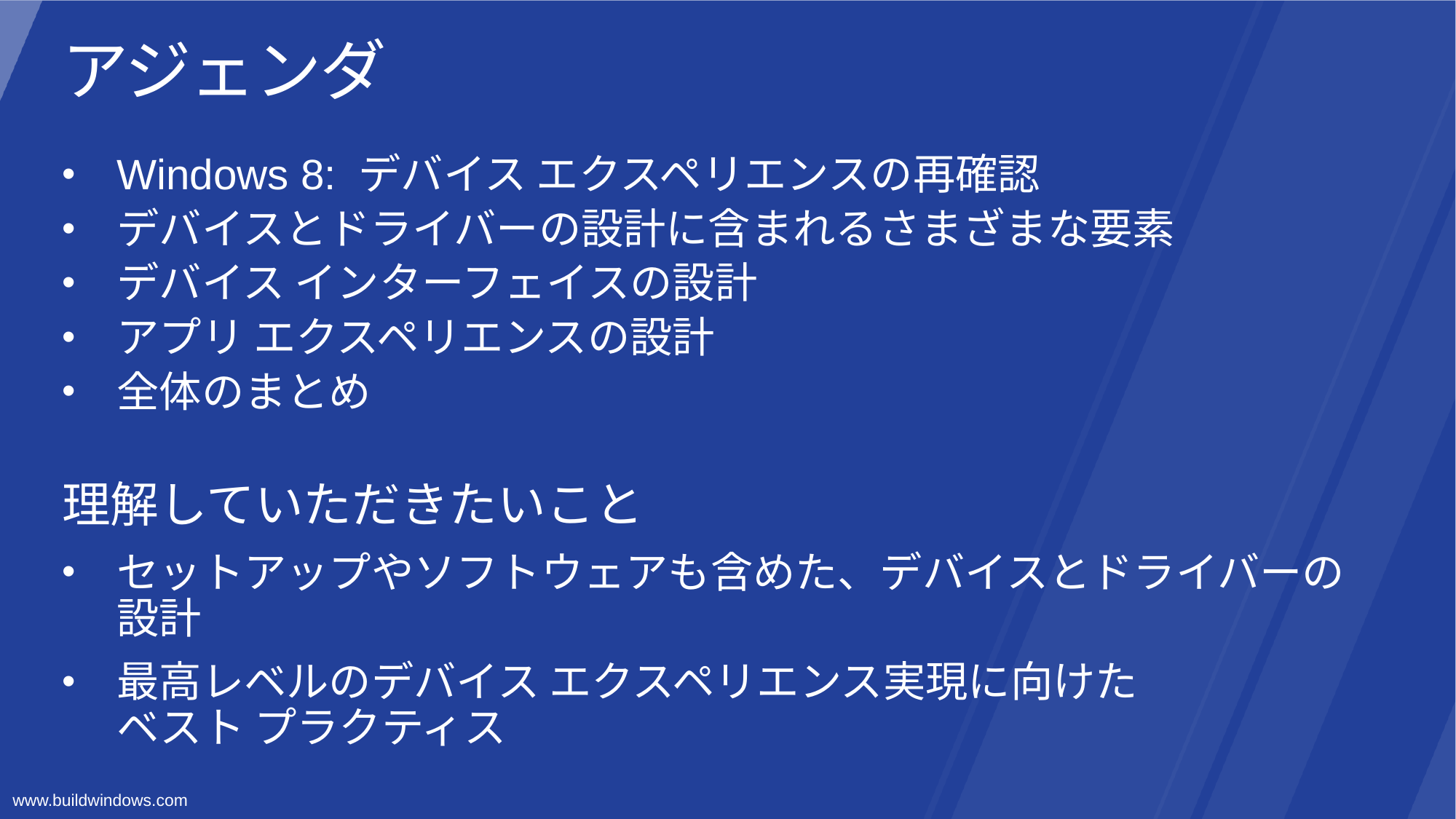

# アジェンダ
Windows 8: デバイス エクスペリエンスの再確認
デバイスとドライバーの設計に含まれるさまざまな要素
デバイス インターフェイスの設計
アプリ エクスペリエンスの設計
全体のまとめ

理解していただきたいこと
セットアップやソフトウェアも含めた、デバイスとドライバーの設計
最高レベルのデバイス エクスペリエンス実現に向けた
ベスト プラクティス